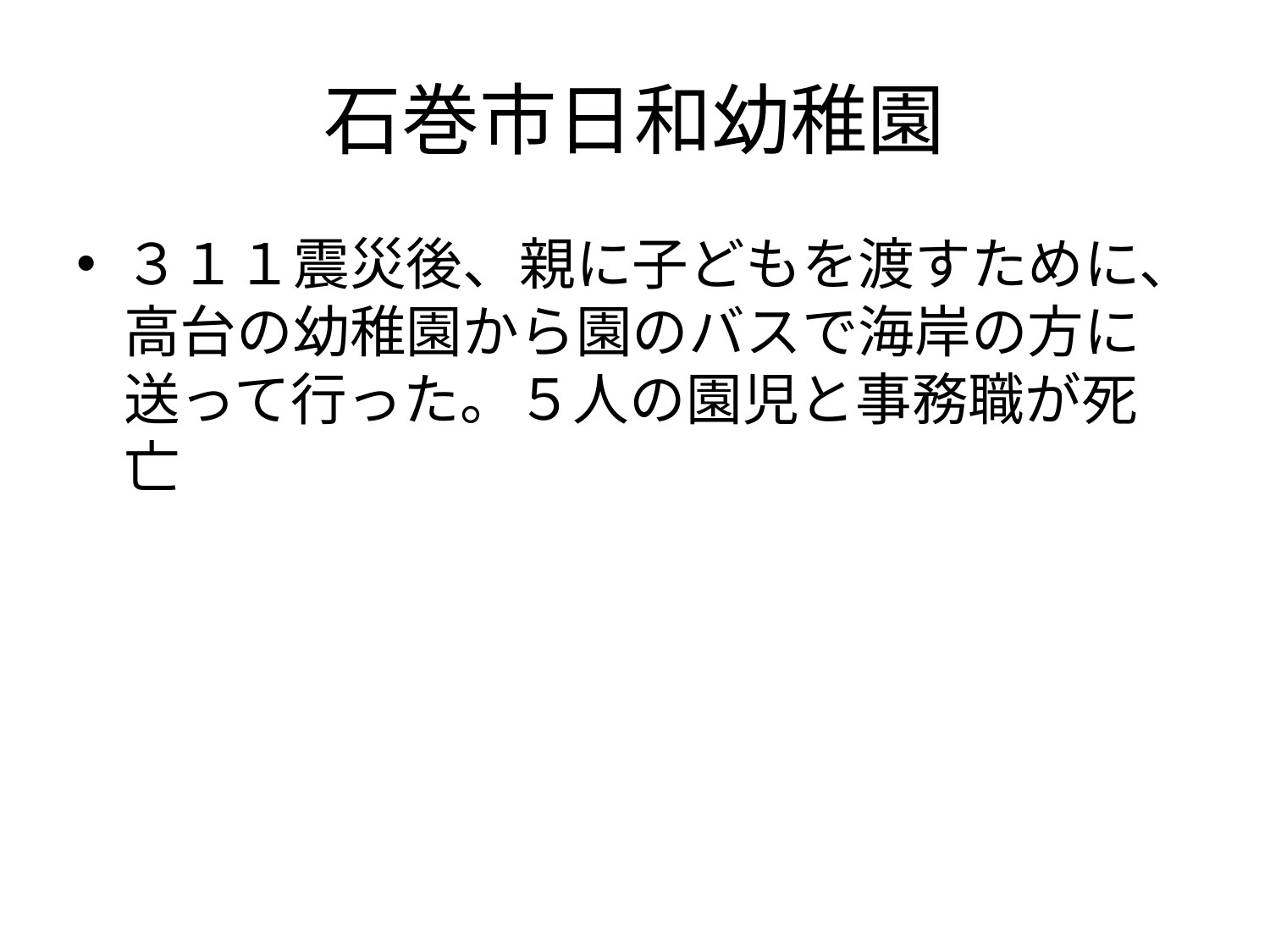

# 石巻市日和幼稚園
３１１震災後、親に子どもを渡すために、高台の幼稚園から園のバスで海岸の方に送って行った。５人の園児と事務職が死亡